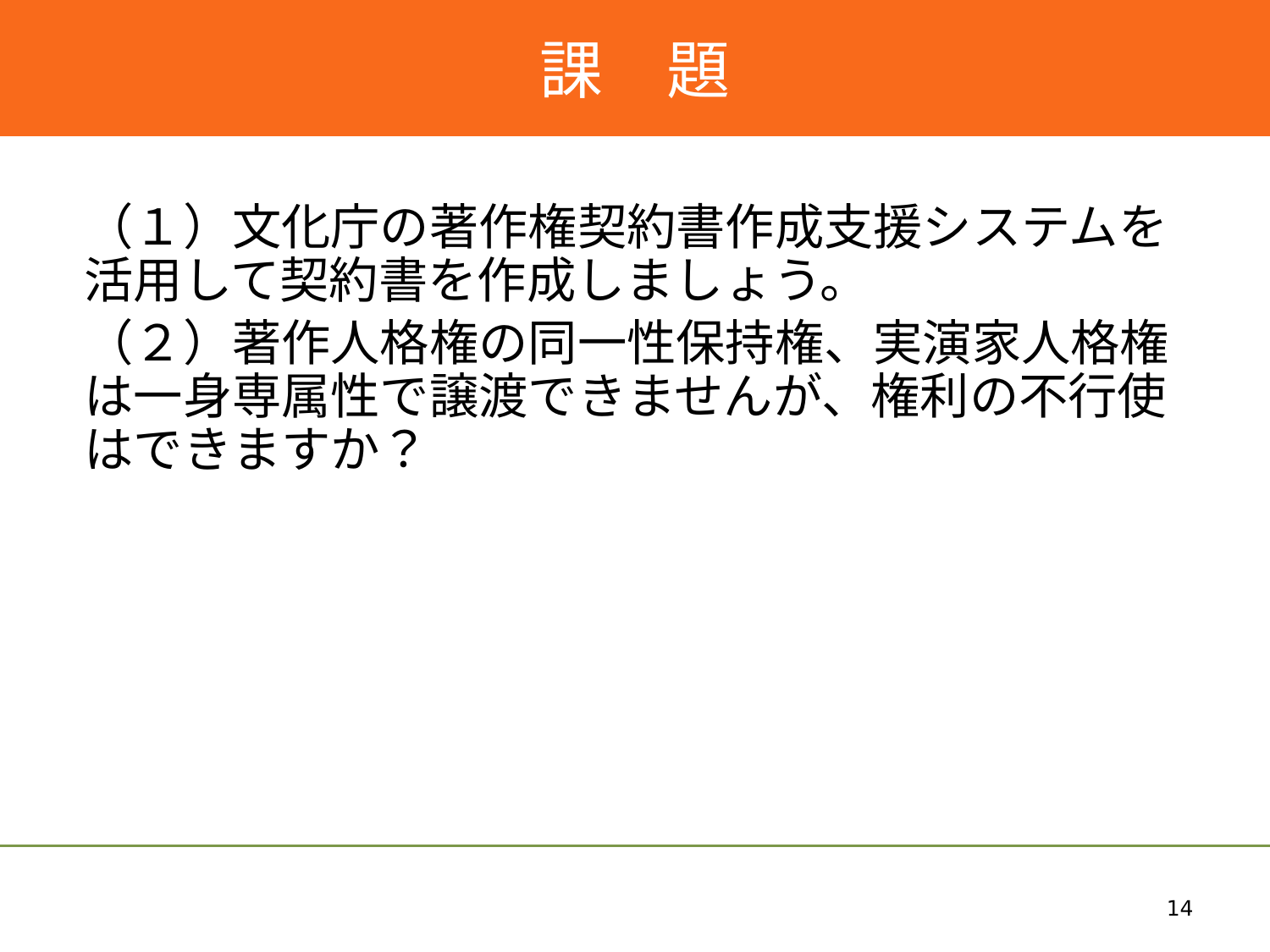

# 課　題

（１）文化庁の著作権契約書作成支援システムを活用して契約書を作成しましょう。
（２）著作人格権の同一性保持権、実演家人格権は一身専属性で譲渡できませんが、権利の不行使はできますか？
14